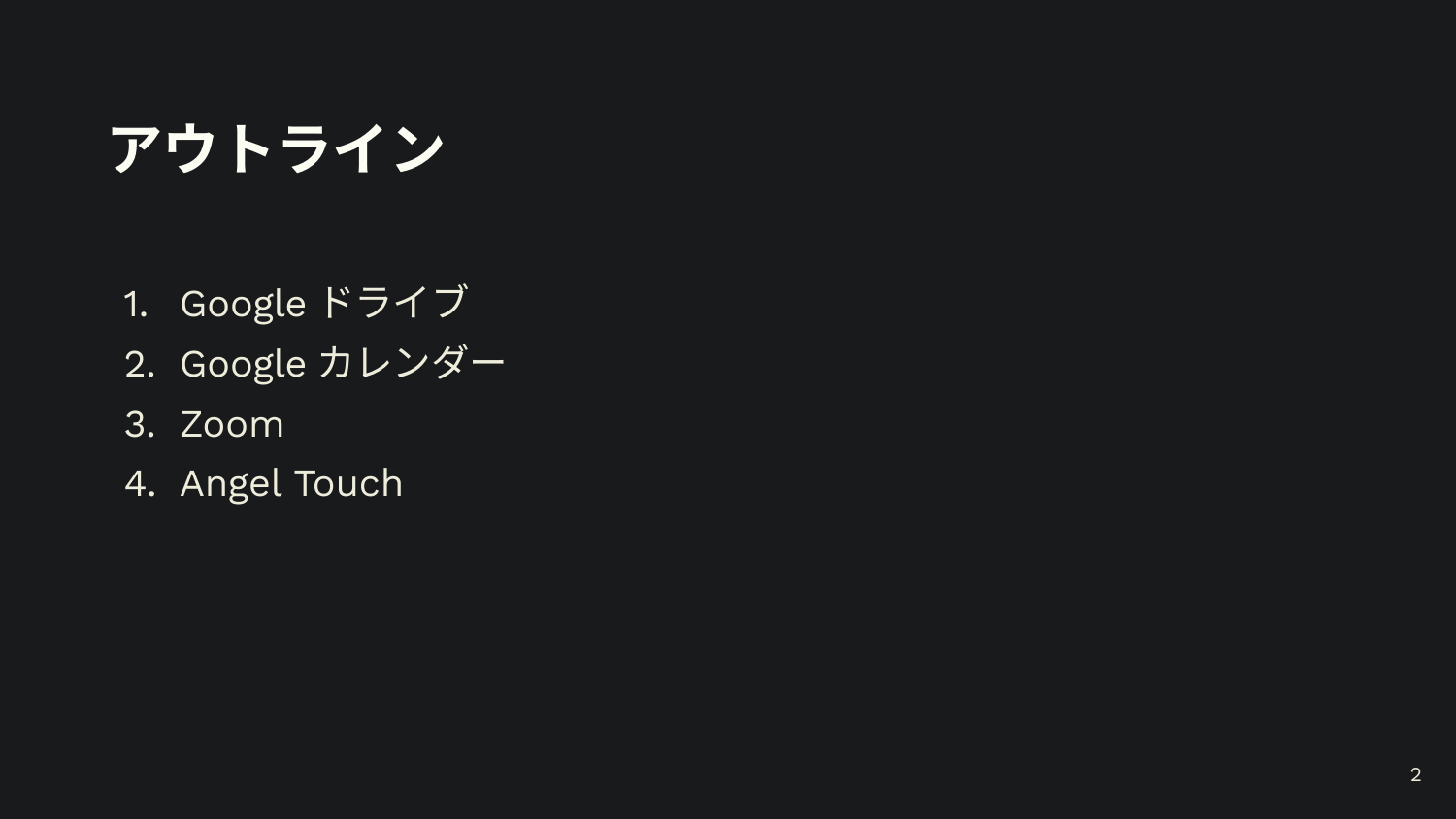

# アウトライン
Googleドライブ
Googleカレンダー
Zoom
Angel Touch
2